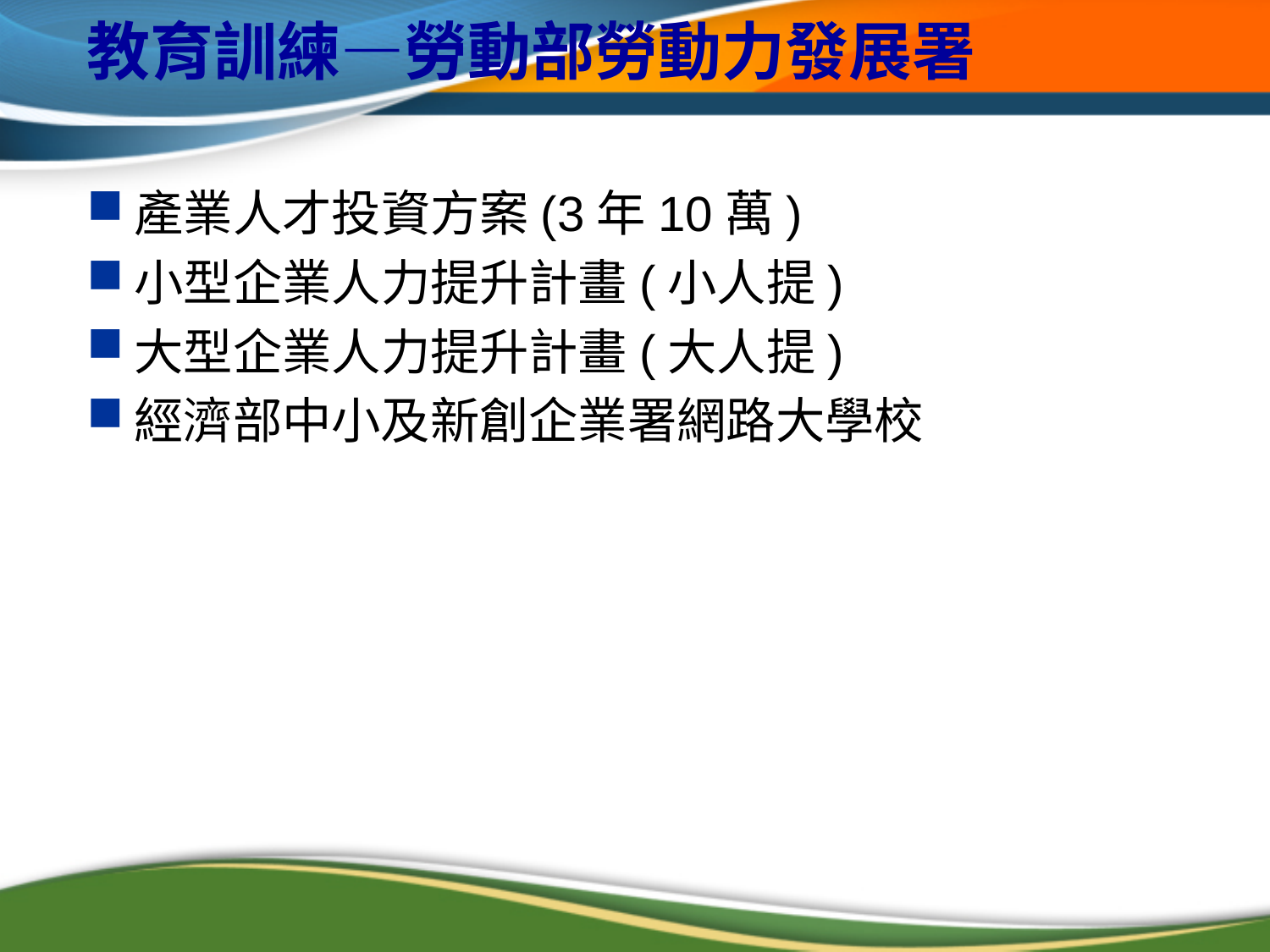

# 教育訓練—勞動部勞動力發展署
產業人才投資方案(3年10萬)
小型企業人力提升計畫(小人提)
大型企業人力提升計畫(大人提)
經濟部中小及新創企業署網路大學校